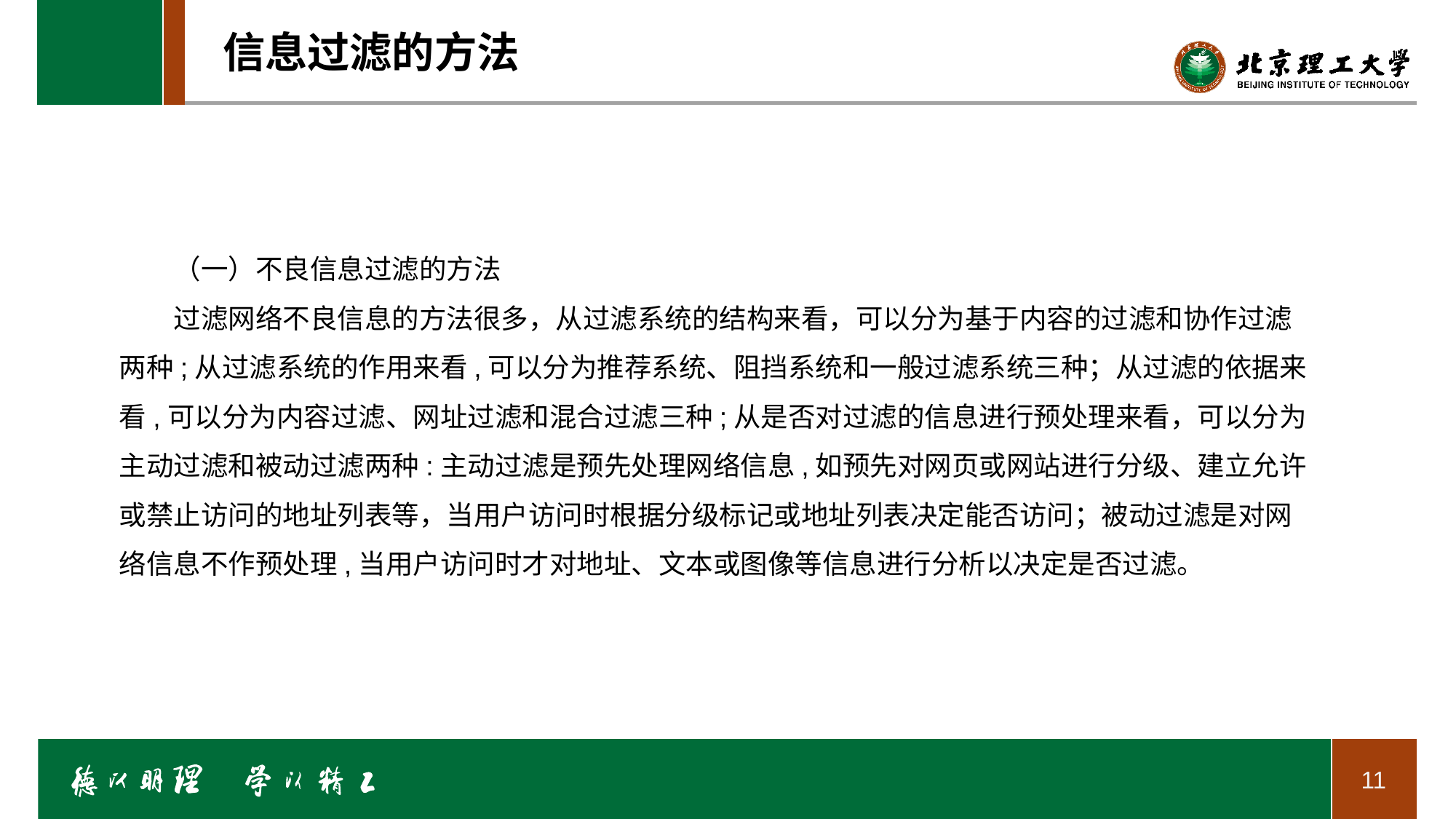

# 信息过滤的方法
（一）不良信息过滤的方法
过滤网络不良信息的方法很多，从过滤系统的结构来看，可以分为基于内容的过滤和协作过滤两种;从过滤系统的作用来看,可以分为推荐系统、阻挡系统和一般过滤系统三种；从过滤的依据来看,可以分为内容过滤、网址过滤和混合过滤三种;从是否对过滤的信息进行预处理来看，可以分为主动过滤和被动过滤两种:主动过滤是预先处理网络信息,如预先对网页或网站进行分级、建立允许或禁止访问的地址列表等，当用户访问时根据分级标记或地址列表决定能否访问；被动过滤是对网络信息不作预处理,当用户访问时才对地址、文本或图像等信息进行分析以决定是否过滤。